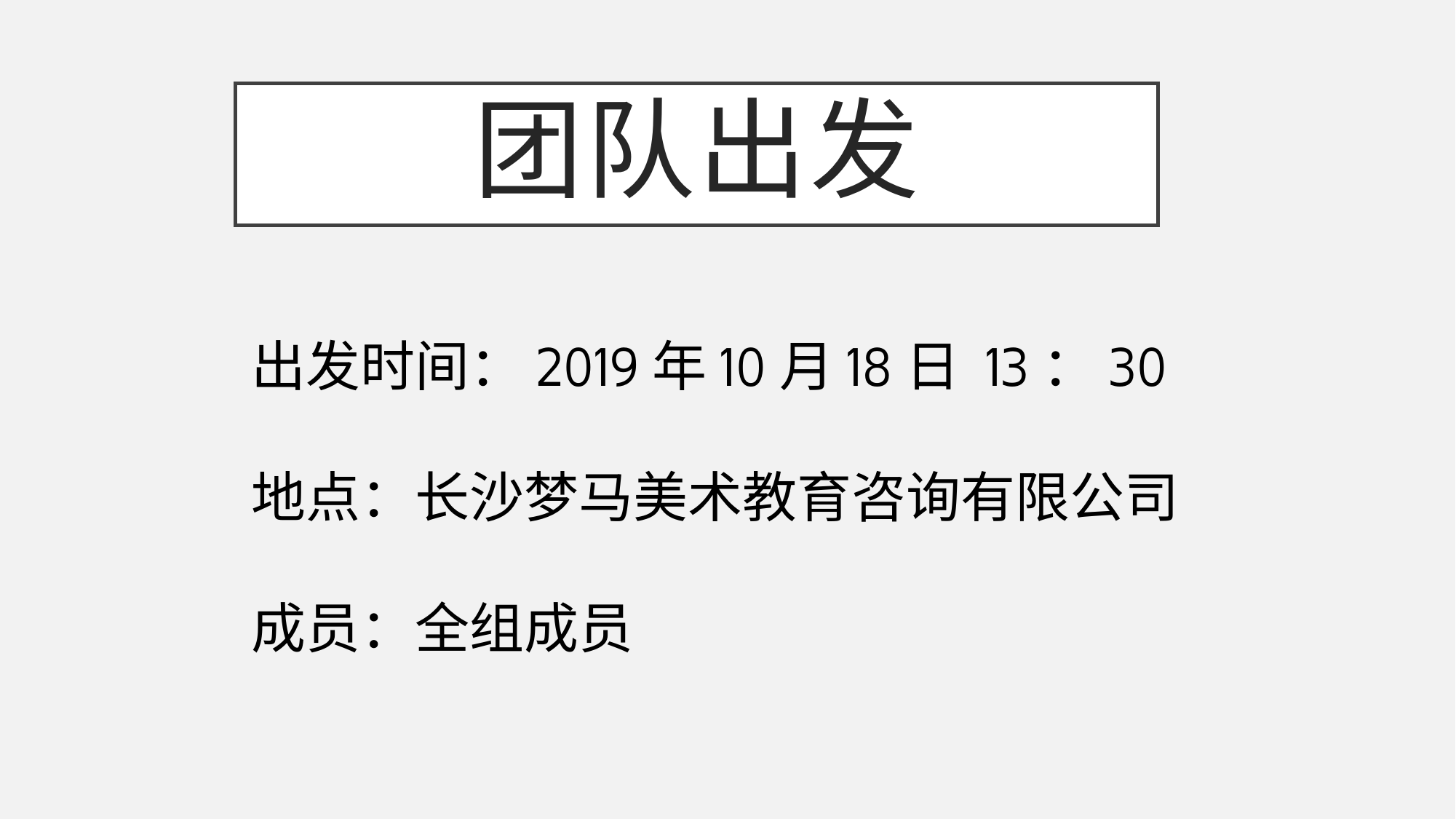

# 团队出发
出发时间：2019年10月18日 13：30

地点：长沙梦马美术教育咨询有限公司

成员：全组成员